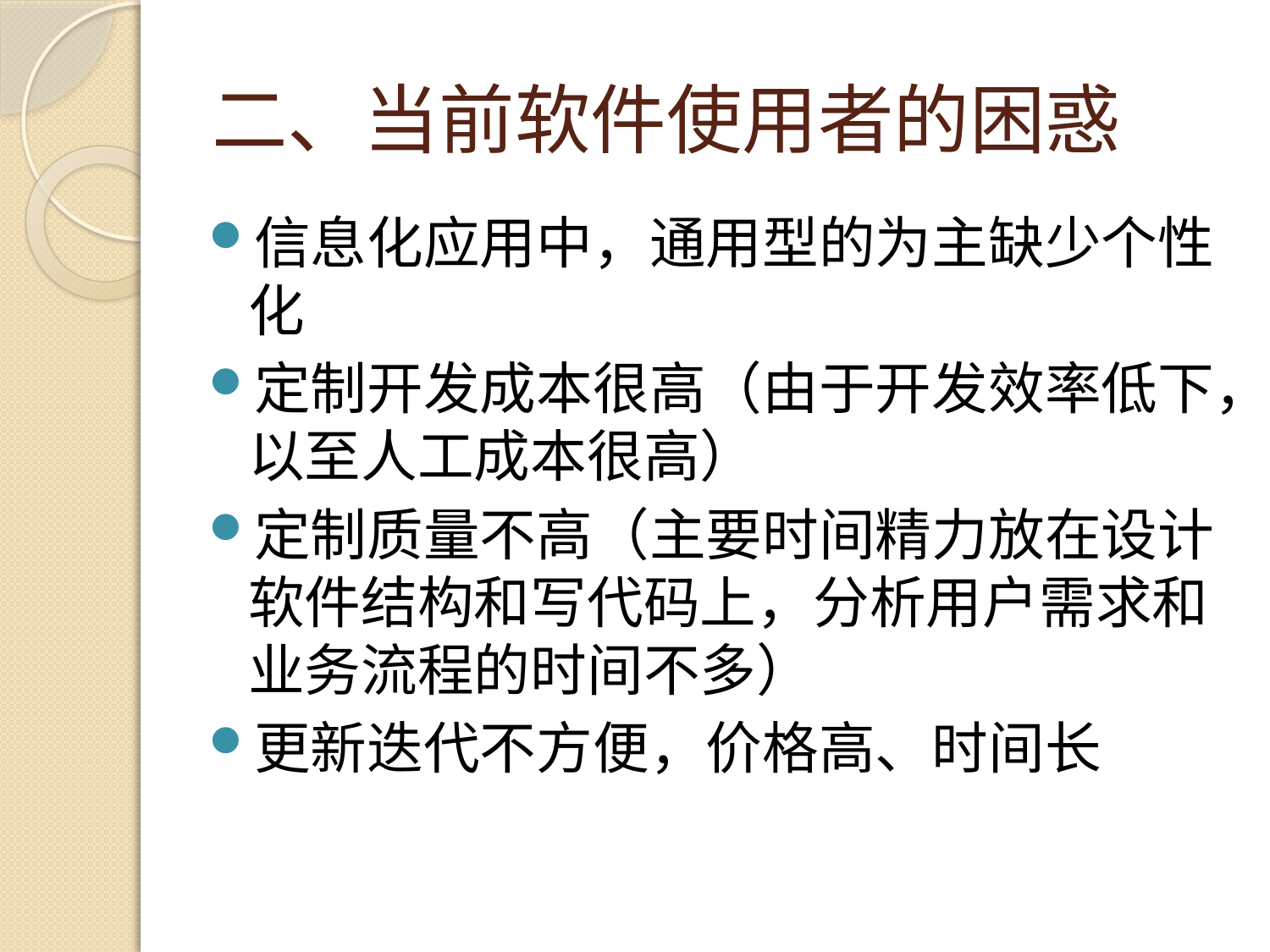

# 二、当前软件使用者的困惑
信息化应用中，通用型的为主缺少个性化
定制开发成本很高（由于开发效率低下，以至人工成本很高）
定制质量不高（主要时间精力放在设计软件结构和写代码上，分析用户需求和业务流程的时间不多）
更新迭代不方便，价格高、时间长